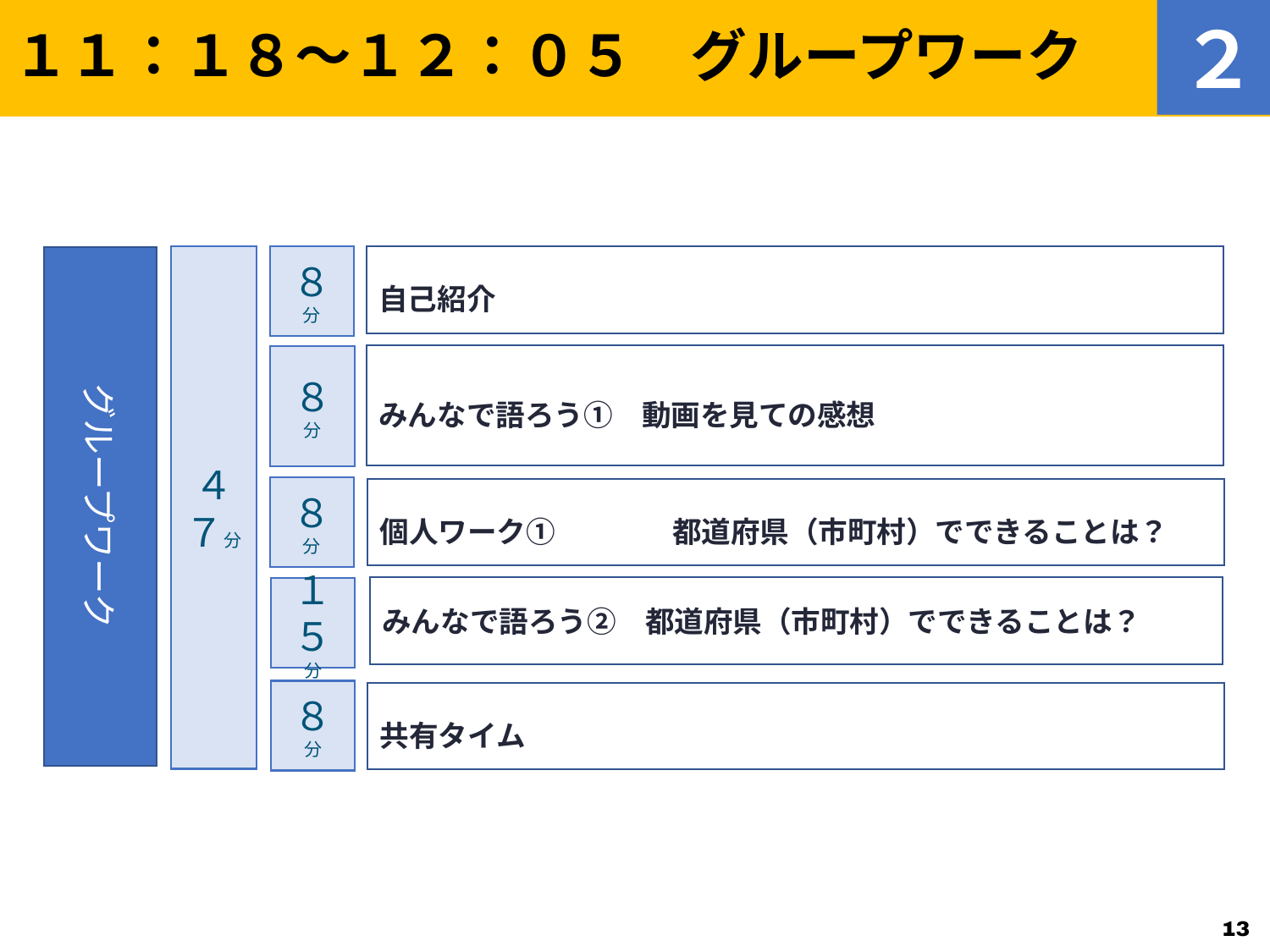

# １１：１８～１２：０５　グループワーク
２
４７分
８
分
自己紹介
グループワーク
みんなで語ろう①　動画を見ての感想
８
分
８
分
個人ワーク①　　　　都道府県（市町村）でできることは？

みんなで語ろう②　都道府県（市町村）でできることは？

１５
分
８
分
共有タイム
13